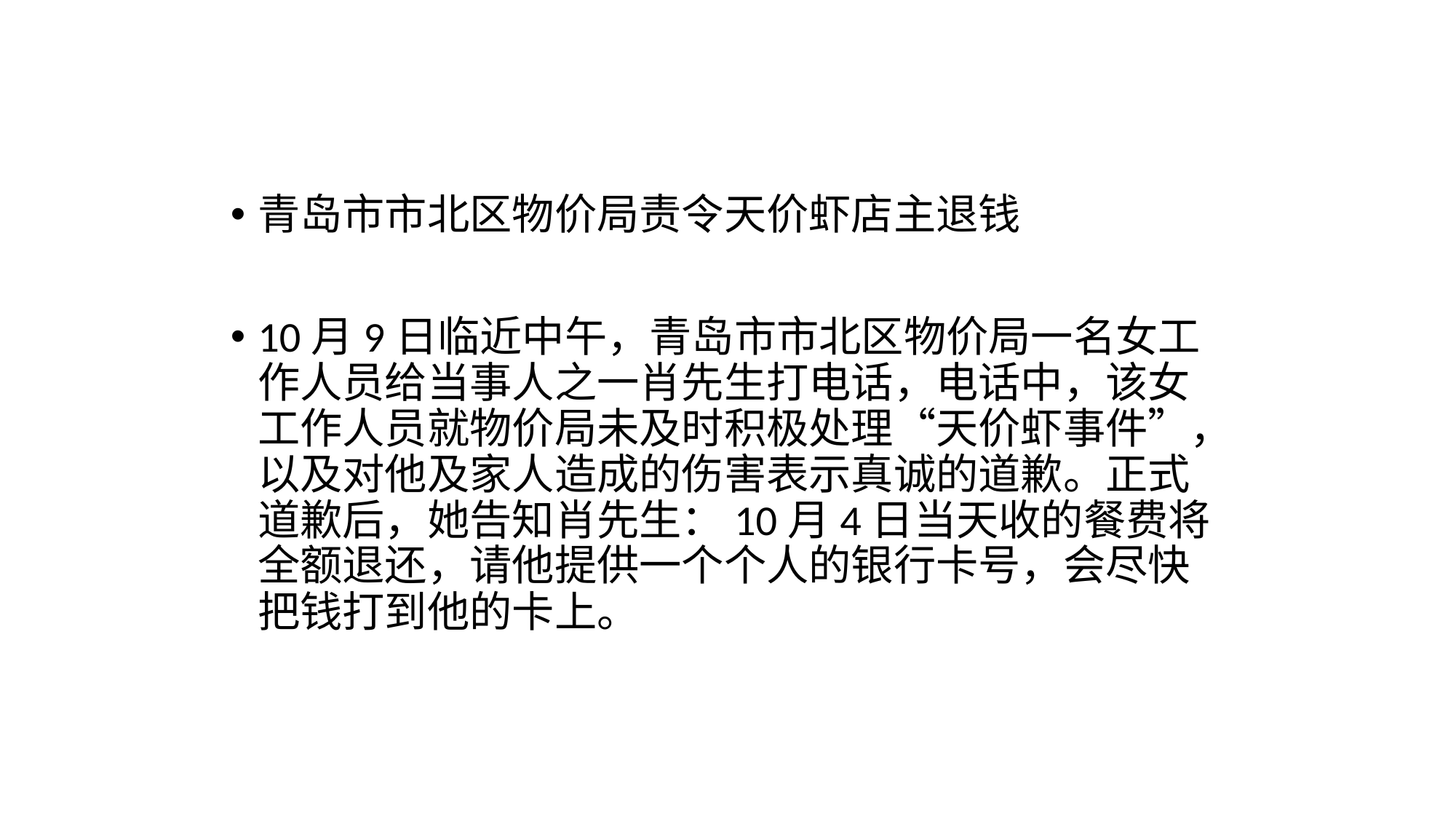

#
青岛市市北区物价局责令天价虾店主退钱

10月9日临近中午，青岛市市北区物价局一名女工作人员给当事人之一肖先生打电话，电话中，该女工作人员就物价局未及时积极处理“天价虾事件”，以及对他及家人造成的伤害表示真诚的道歉。正式道歉后，她告知肖先生：10月4日当天收的餐费将全额退还，请他提供一个个人的银行卡号，会尽快把钱打到他的卡上。